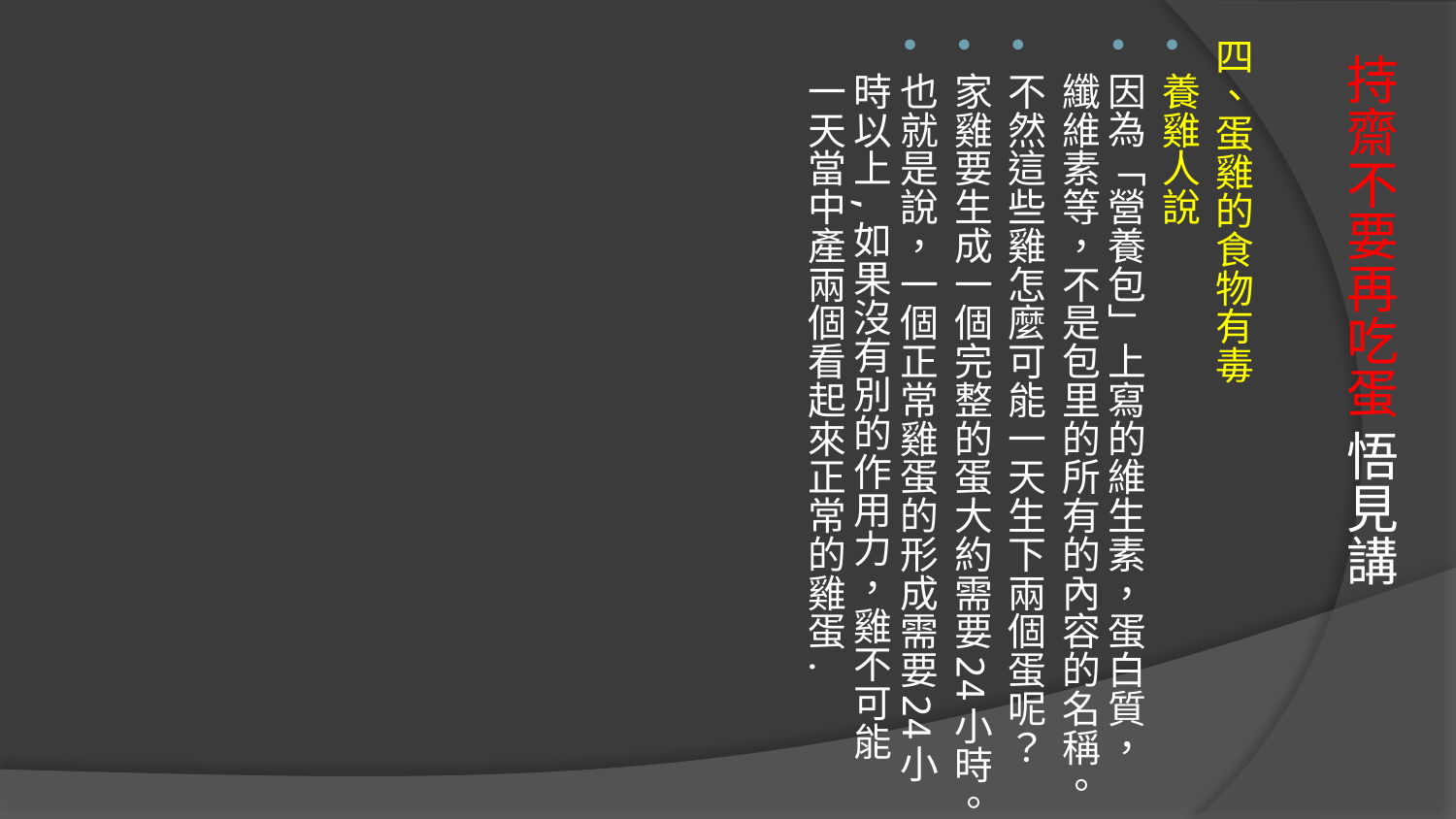

四、蛋雞的食物有毒
養雞人說
因為「營養包」上寫的維生素，蛋白質，纖維素等，不是包里的所有的內容的名稱。
不然這些雞怎麼可能一天生下兩個蛋呢？
家雞要生成一個完整的蛋大約需要24小時。
也就是說，一個正常雞蛋的形成需要24小時以上,如果沒有別的作用力，雞不可能一天當中產兩個看起來正常的雞蛋.

# 持齋不要再吃蛋 悟見講